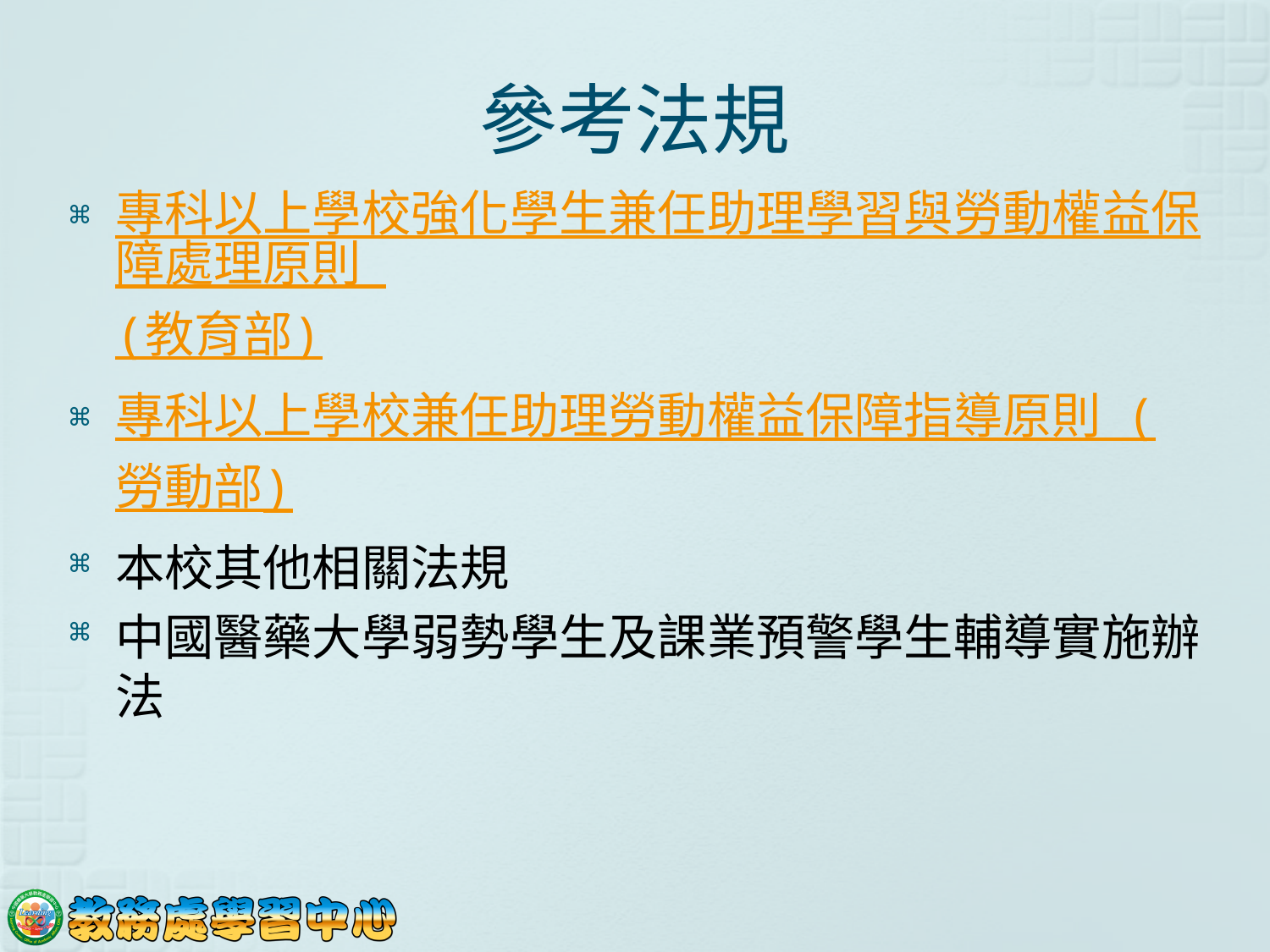

# 參考法規
專科以上學校強化學生兼任助理學習與勞動權益保障處理原則 (教育部)
專科以上學校兼任助理勞動權益保障指導原則 (勞動部)
本校其他相關法規
中國醫藥大學弱勢學生及課業預警學生輔導實施辦法